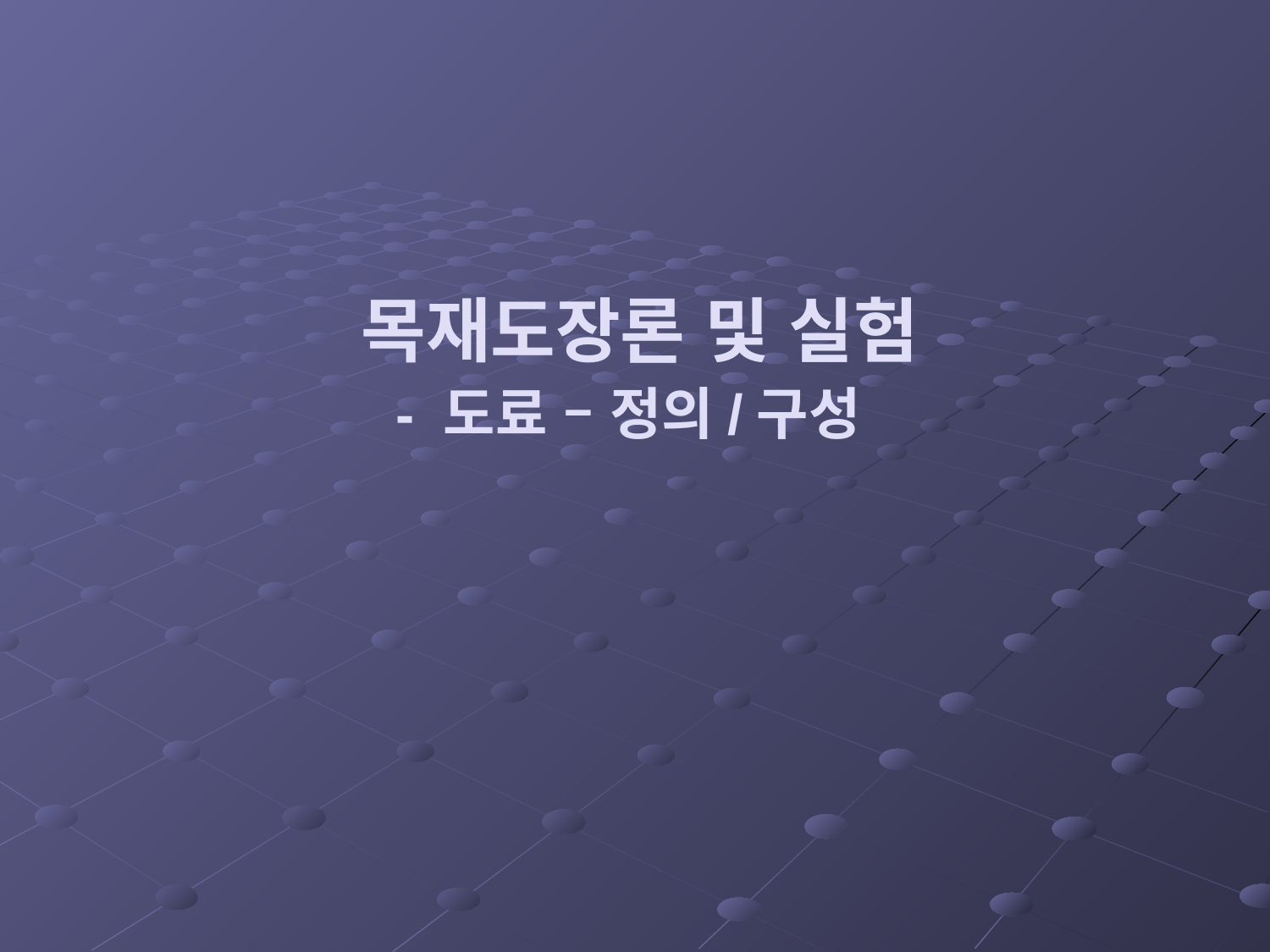

# 목재도장론 및 실험 - 도료 – 정의/구성